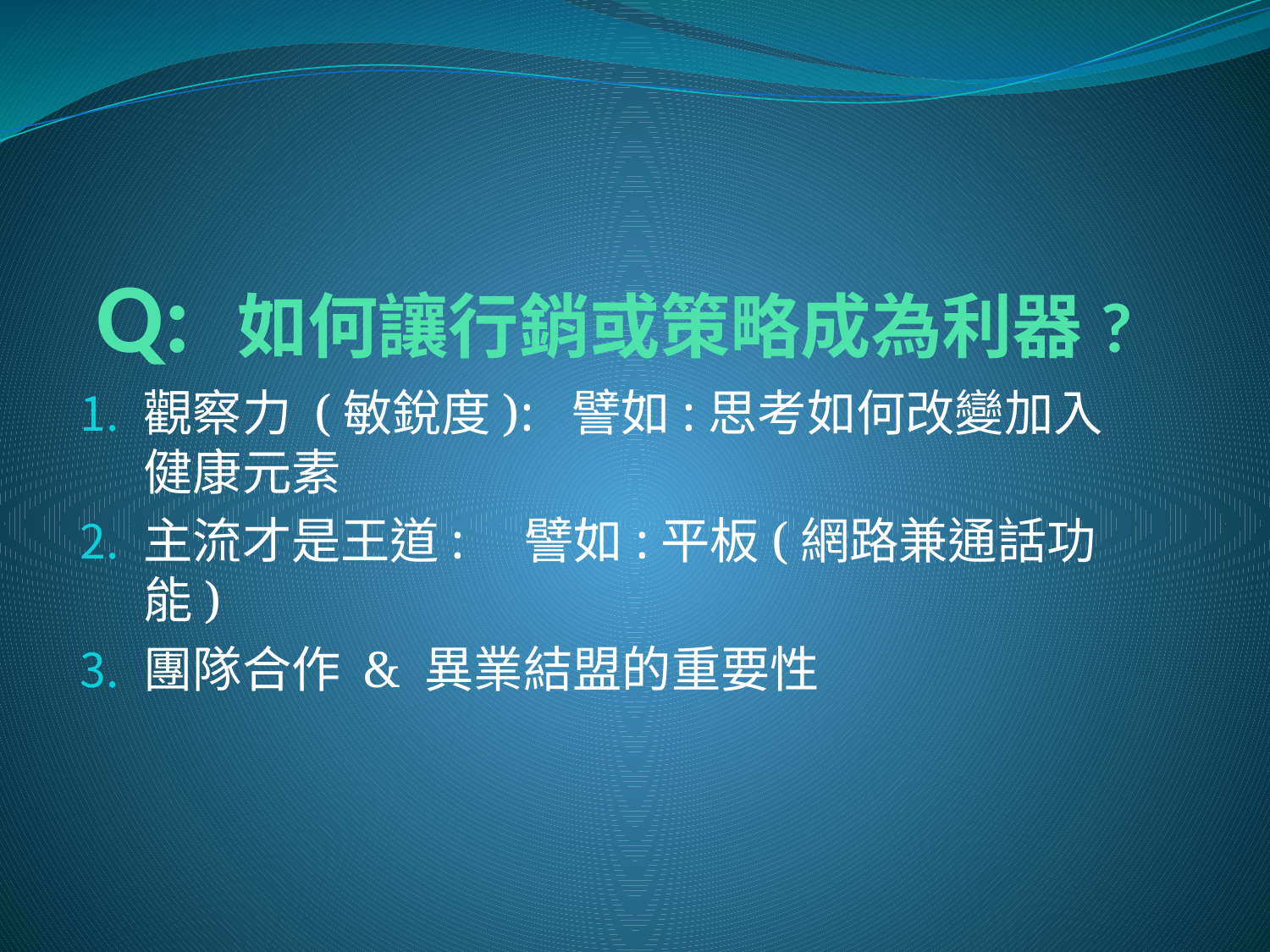

# Q: 如何讓行銷或策略成為利器?
觀察力 (敏銳度):  譬如:思考如何改變加入健康元素
主流才是王道:	譬如:平板(網路兼通話功能)
團隊合作 & 異業結盟的重要性